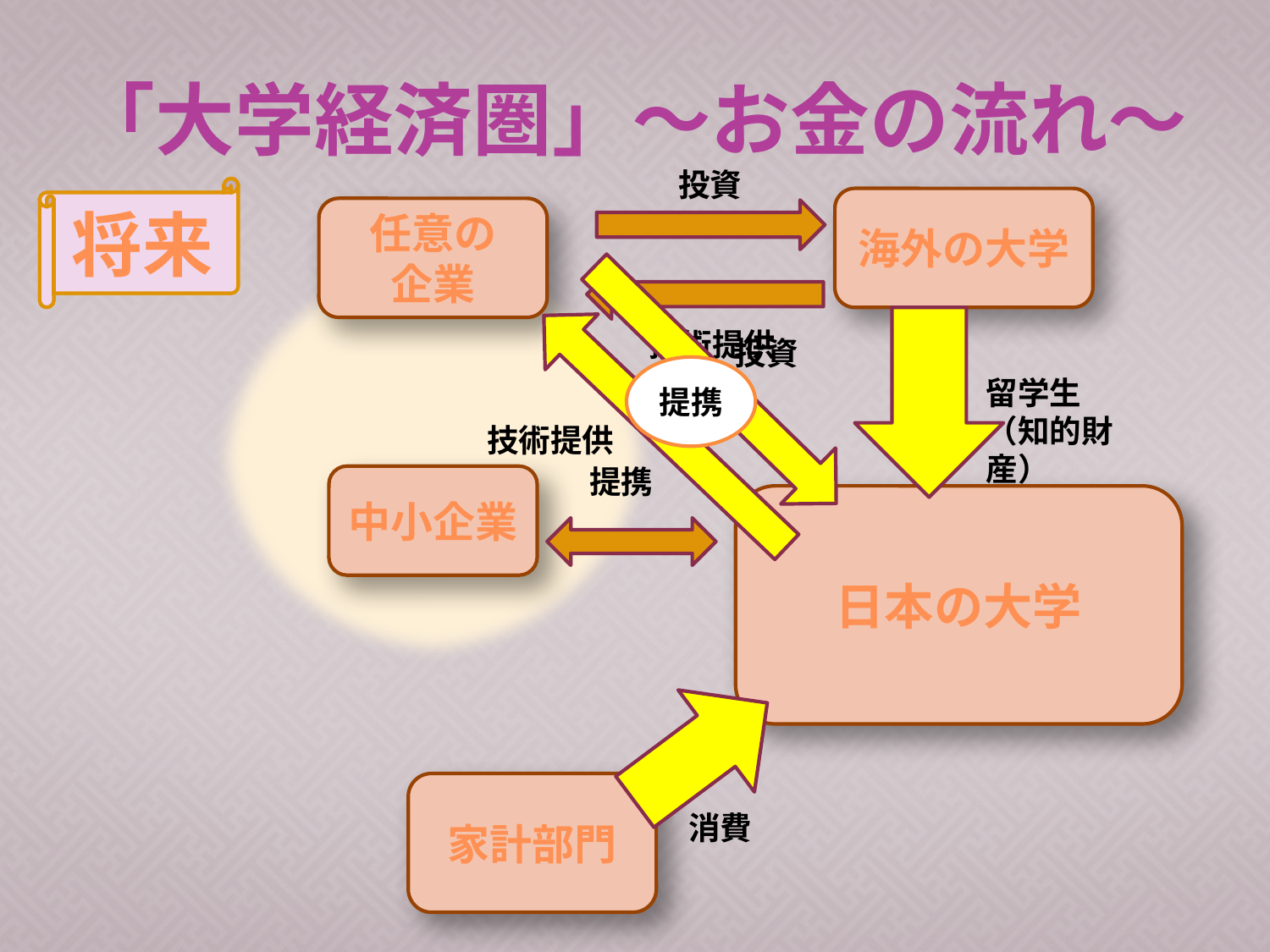

# 「大学経済圏」～お金の流れ～
投資

技術提供
現状
将来
海外の大学
任意の
企業

中小企業
投資

技術提供
提携

留学生
（知的財産）

提携
日本の大学

消費
家計部門